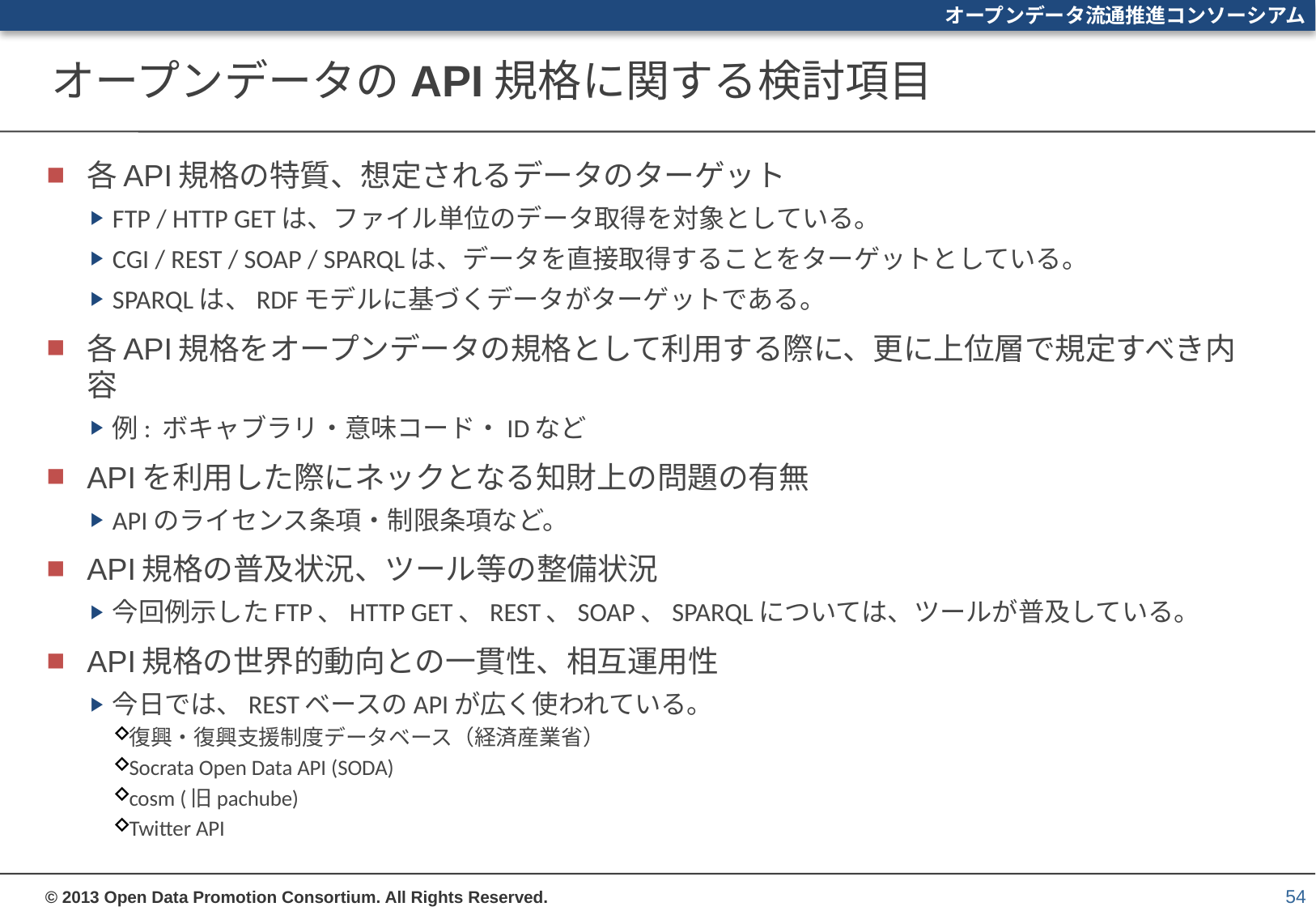

# オープンデータのAPI規格に関する検討項目
各API規格の特質、想定されるデータのターゲット
FTP / HTTP GETは、ファイル単位のデータ取得を対象としている。
CGI / REST / SOAP / SPARQLは、データを直接取得することをターゲットとしている。
SPARQLは、RDFモデルに基づくデータがターゲットである。
各API規格をオープンデータの規格として利用する際に、更に上位層で規定すべき内容
例: ボキャブラリ・意味コード・IDなど
APIを利用した際にネックとなる知財上の問題の有無
APIのライセンス条項・制限条項など。
API規格の普及状況、ツール等の整備状況
今回例示したFTP、HTTP GET、REST、SOAP、SPARQLについては、ツールが普及している。
API規格の世界的動向との一貫性、相互運用性
今日では、RESTベースのAPIが広く使われている。
復興・復興支援制度データベース（経済産業省）
Socrata Open Data API (SODA)
cosm (旧pachube)
Twitter API
54